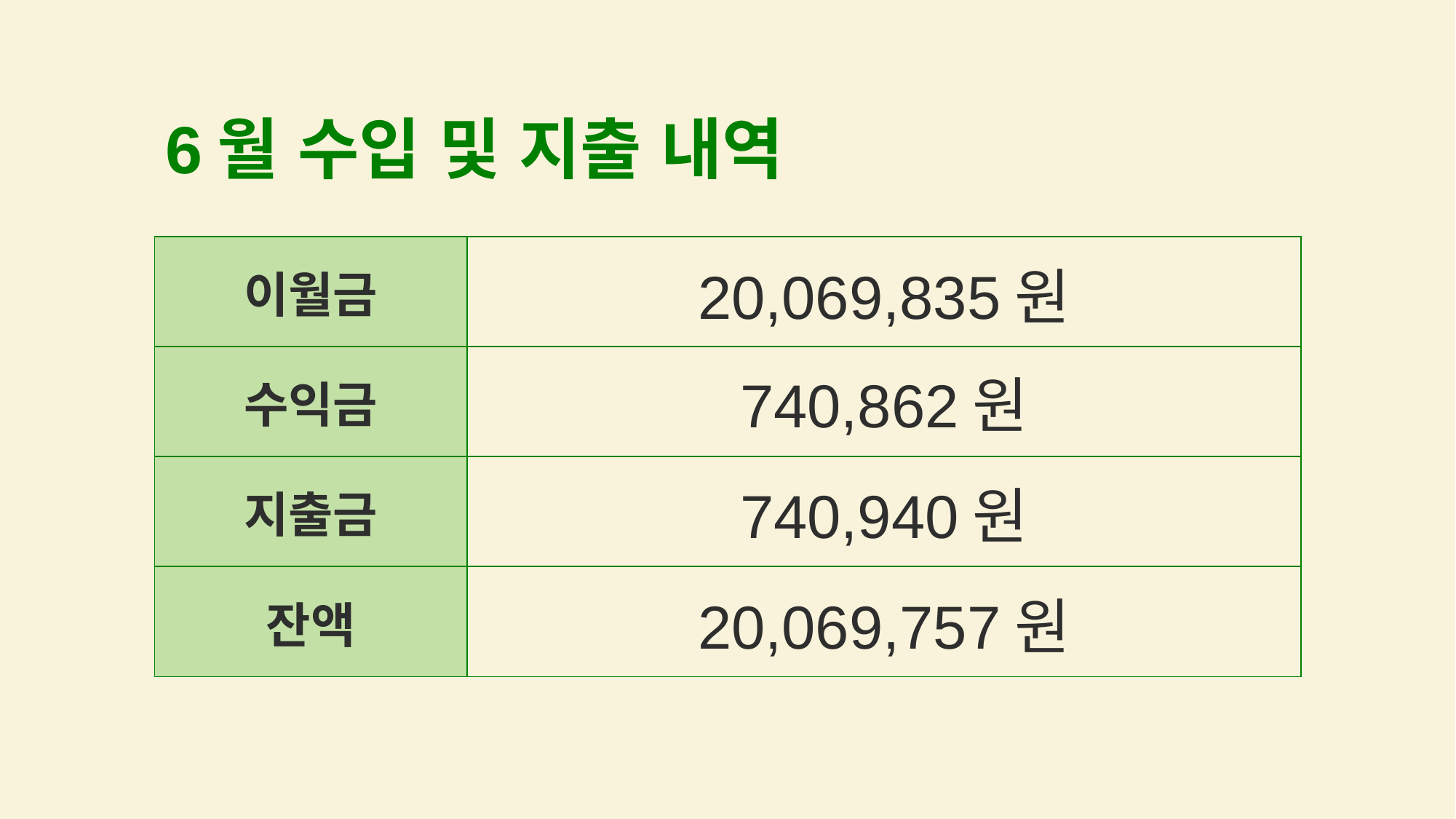

6월 수입 및 지출 내역
| 이월금 | 20,069,835원 |
| --- | --- |
| 수익금 | 740,862원 |
| 지출금 | 740,940원 |
| 잔액 | 20,069,757원 |